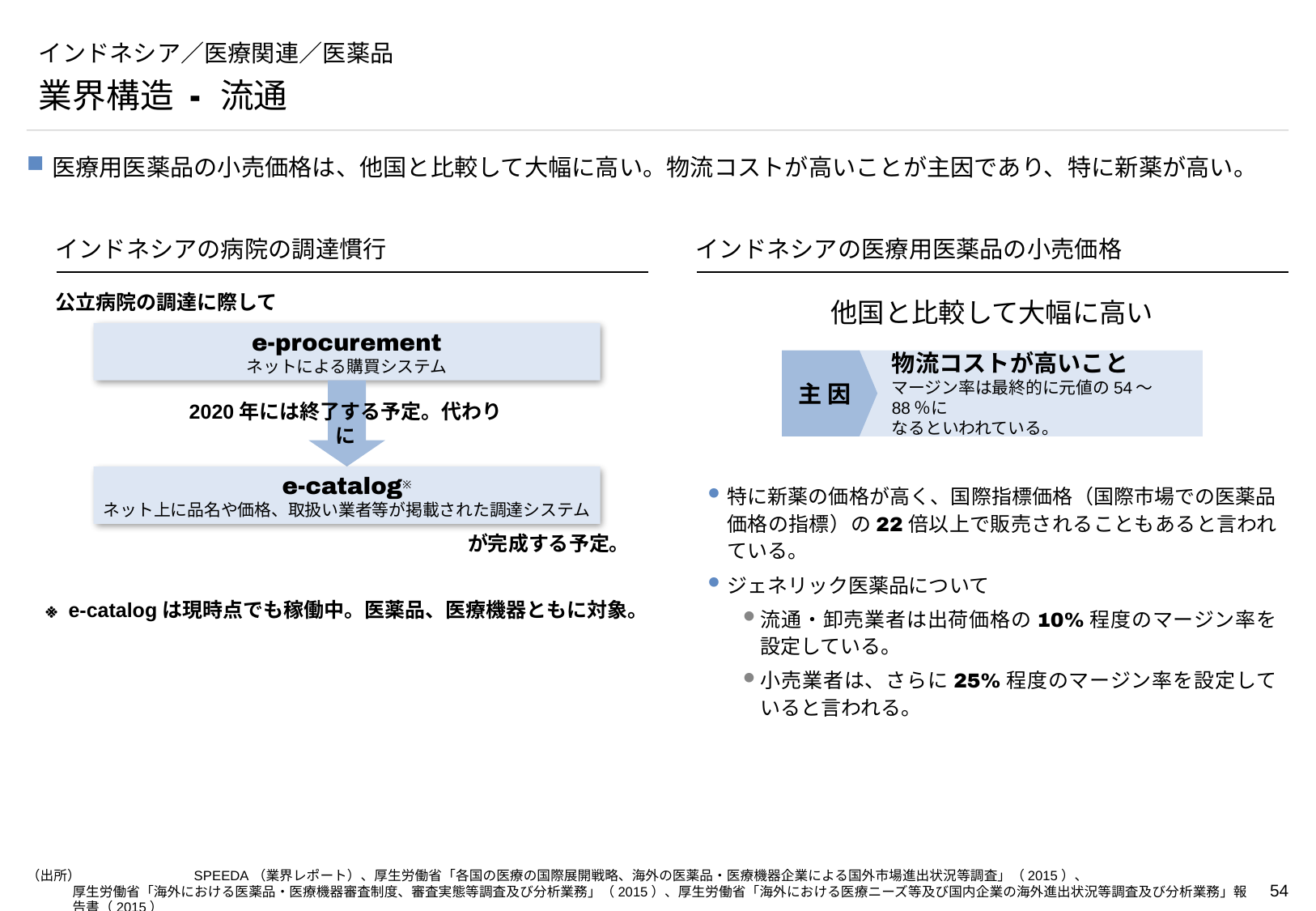

# インドネシア／医療関連／医薬品
業界構造 - 流通
医療用医薬品の小売価格は、他国と比較して大幅に高い。物流コストが高いことが主因であり、特に新薬が高い。
インドネシアの病院の調達慣行
インドネシアの医療用医薬品の小売価格
他国と比較して大幅に高い
公立病院の調達に際して
e-procurement
ネットによる購買システム
主 因
物流コストが高いこと
マージン率は最終的に元値の54～88％に
なるといわれている。

2020年には終了する予定。代わりに
e-catalog※
ネット上に品名や価格、取扱い業者等が掲載された調達システム
特に新薬の価格が高く、国際指標価格（国際市場での医薬品価格の指標）の22倍以上で販売されることもあると言われている。
ジェネリック医薬品について
流通・卸売業者は出荷価格の10%程度のマージン率を設定している。
小売業者は、さらに25%程度のマージン率を設定していると言われる。
が完成する予定。
※ e-catalogは現時点でも稼働中。医薬品、医療機器ともに対象。
（出所）	SPEEDA（業界レポート）、厚生労働省「各国の医療の国際展開戦略、海外の医薬品・医療機器企業による国外市場進出状況等調査」（2015）、
厚生労働省「海外における医薬品・医療機器審査制度、審査実態等調査及び分析業務」（2015）、厚生労働省「海外における医療ニーズ等及び国内企業の海外進出状況等調査及び分析業務」報告書（2015）